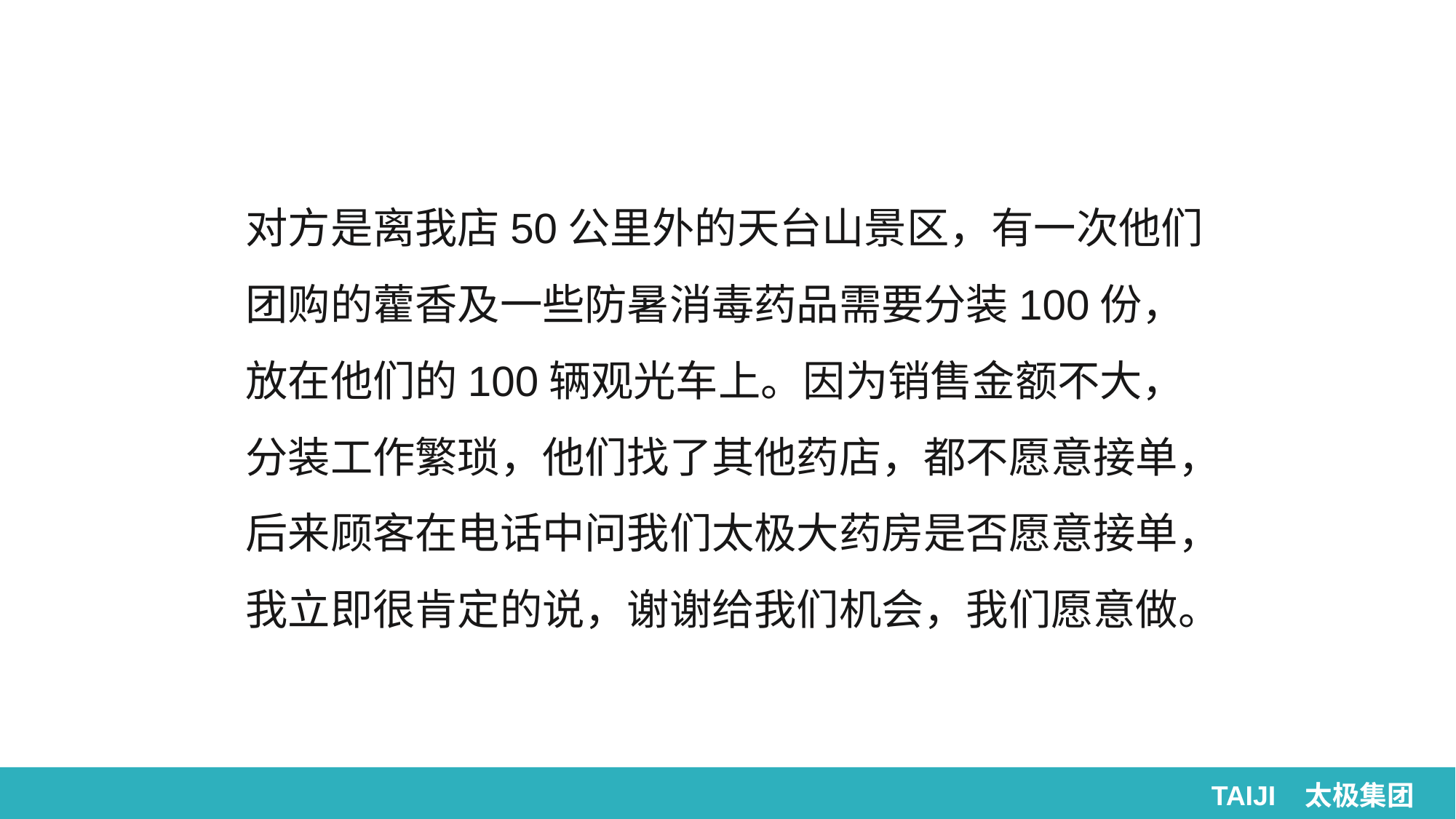

对方是离我店50公里外的天台山景区，有一次他们团购的藿香及一些防暑消毒药品需要分装100份，放在他们的100辆观光车上。因为销售金额不大，分装工作繁琐，他们找了其他药店，都不愿意接单，后来顾客在电话中问我们太极大药房是否愿意接单，我立即很肯定的说，谢谢给我们机会，我们愿意做。

TAIJI   太极集团